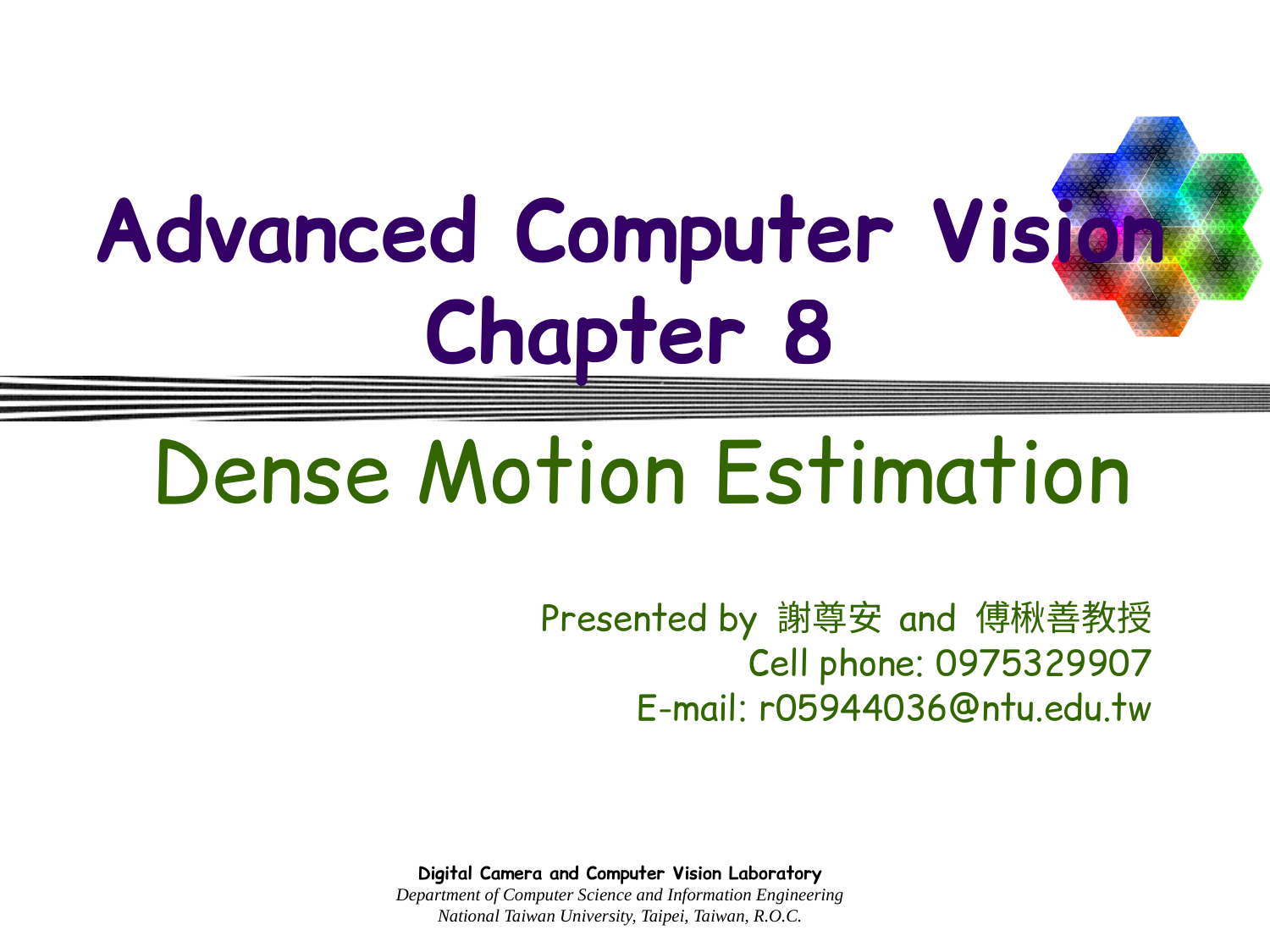

# Advanced Computer Vision Chapter 8
Dense Motion Estimation

Presented by 謝尊安 and 傅楸善教授
Cell phone: 0975329907
E-mail: r05944036@ntu.edu.tw
Digital Camera and Computer Vision Laboratory
Department of Computer Science and Information Engineering
National Taiwan University, Taipei, Taiwan, R.O.C.